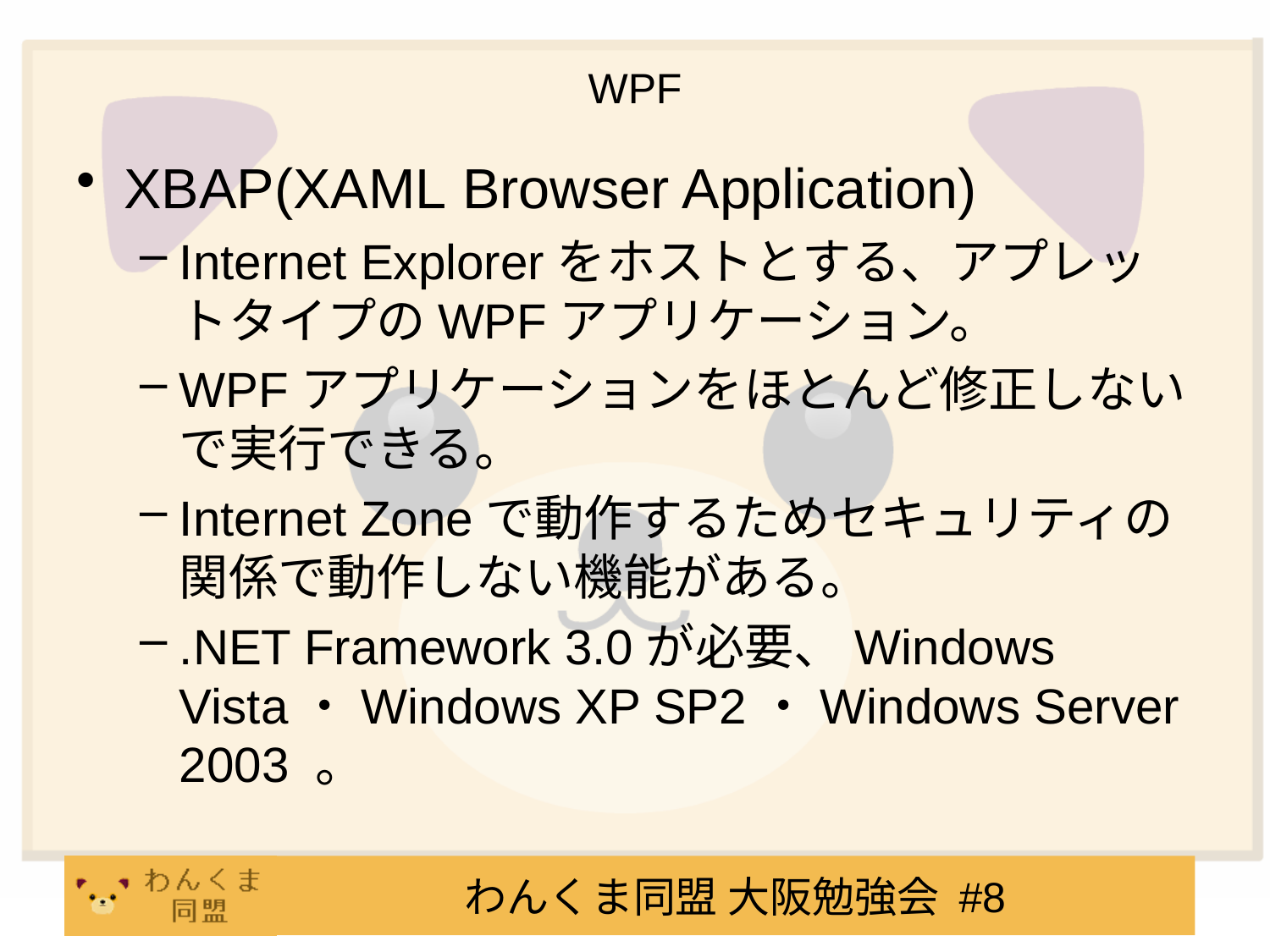

# WPF
XBAP(XAML Browser Application)
Internet Explorerをホストとする、アプレットタイプのWPFアプリケーション。
WPFアプリケーションをほとんど修正しないで実行できる。
Internet Zoneで動作するためセキュリティの関係で動作しない機能がある。
.NET Framework 3.0が必要、Windows Vista・Windows XP SP2・Windows Server 2003 。